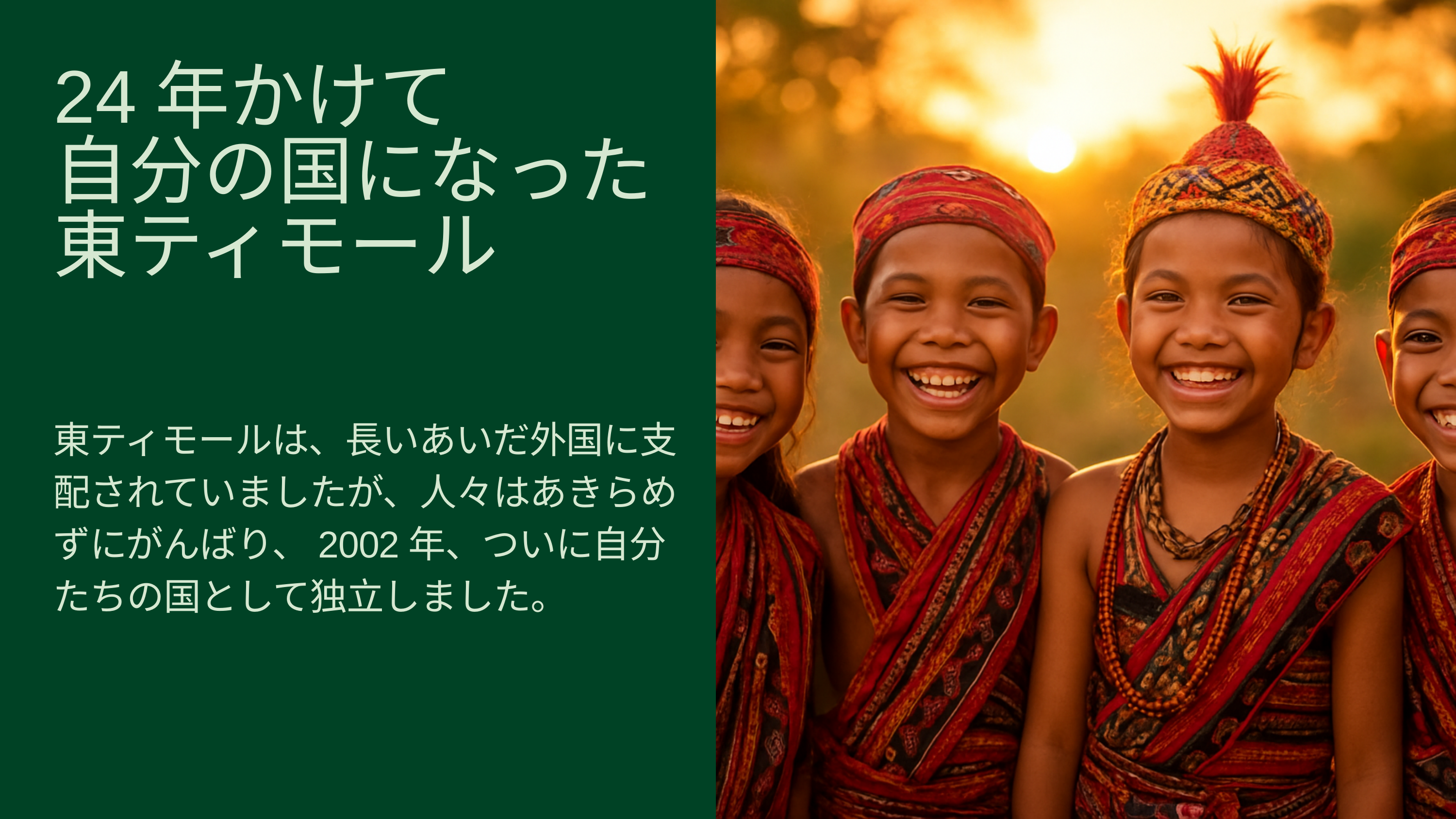

24年かけて
自分の国になった
東ティモール
東ティモールは、長いあいだ外国に支配されていましたが、人々はあきらめずにがんばり、2002年、ついに自分たちの国として独立しました。